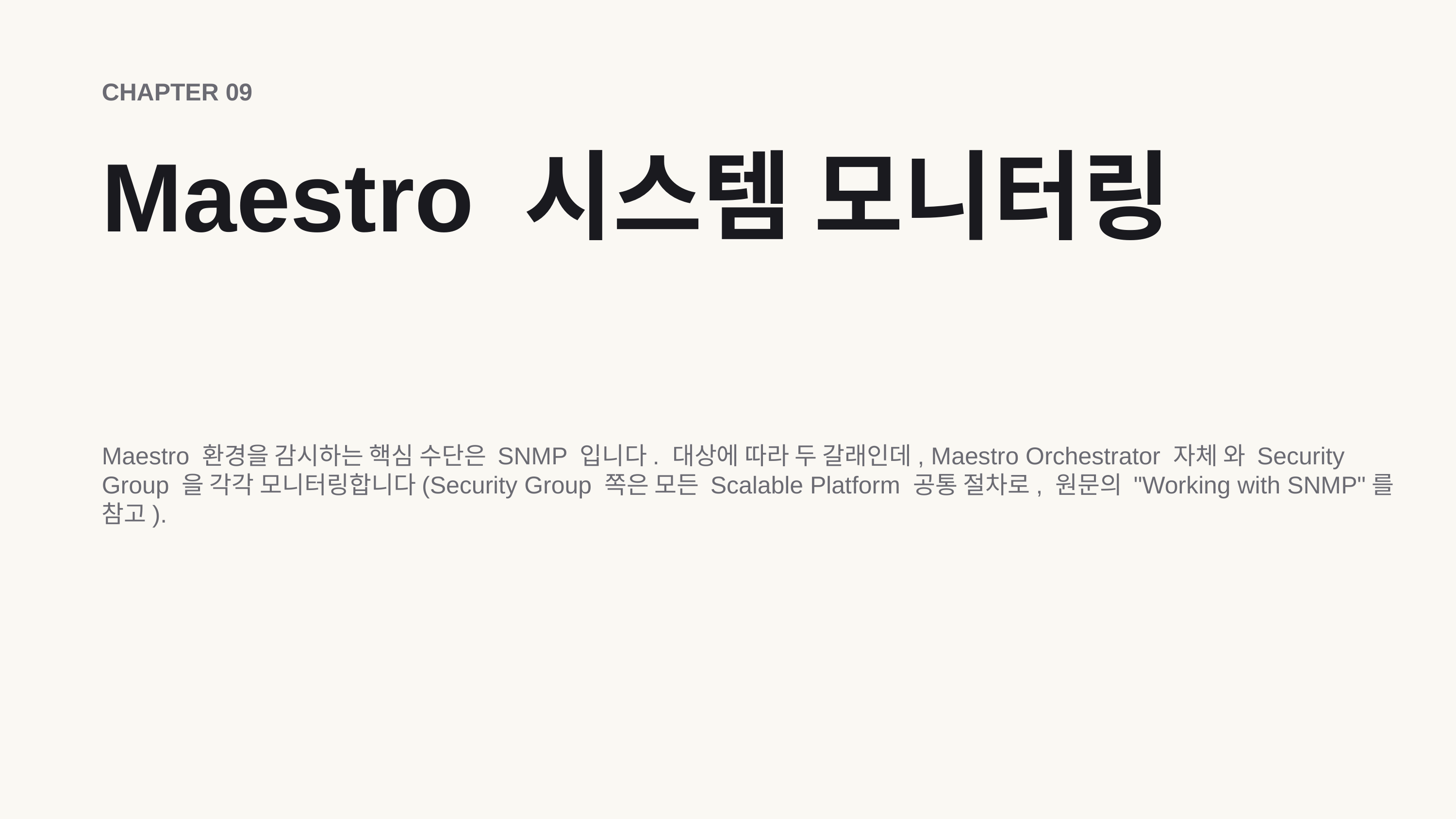

CHAPTER 09
Maestro 시스템 모니터링
Maestro 환경을 감시하는 핵심 수단은 SNMP 입니다. 대상에 따라 두 갈래인데, Maestro Orchestrator 자체 와 Security Group 을 각각 모니터링합니다(Security Group 쪽은 모든 Scalable Platform 공통 절차로, 원문의 "Working with SNMP"를 참고).